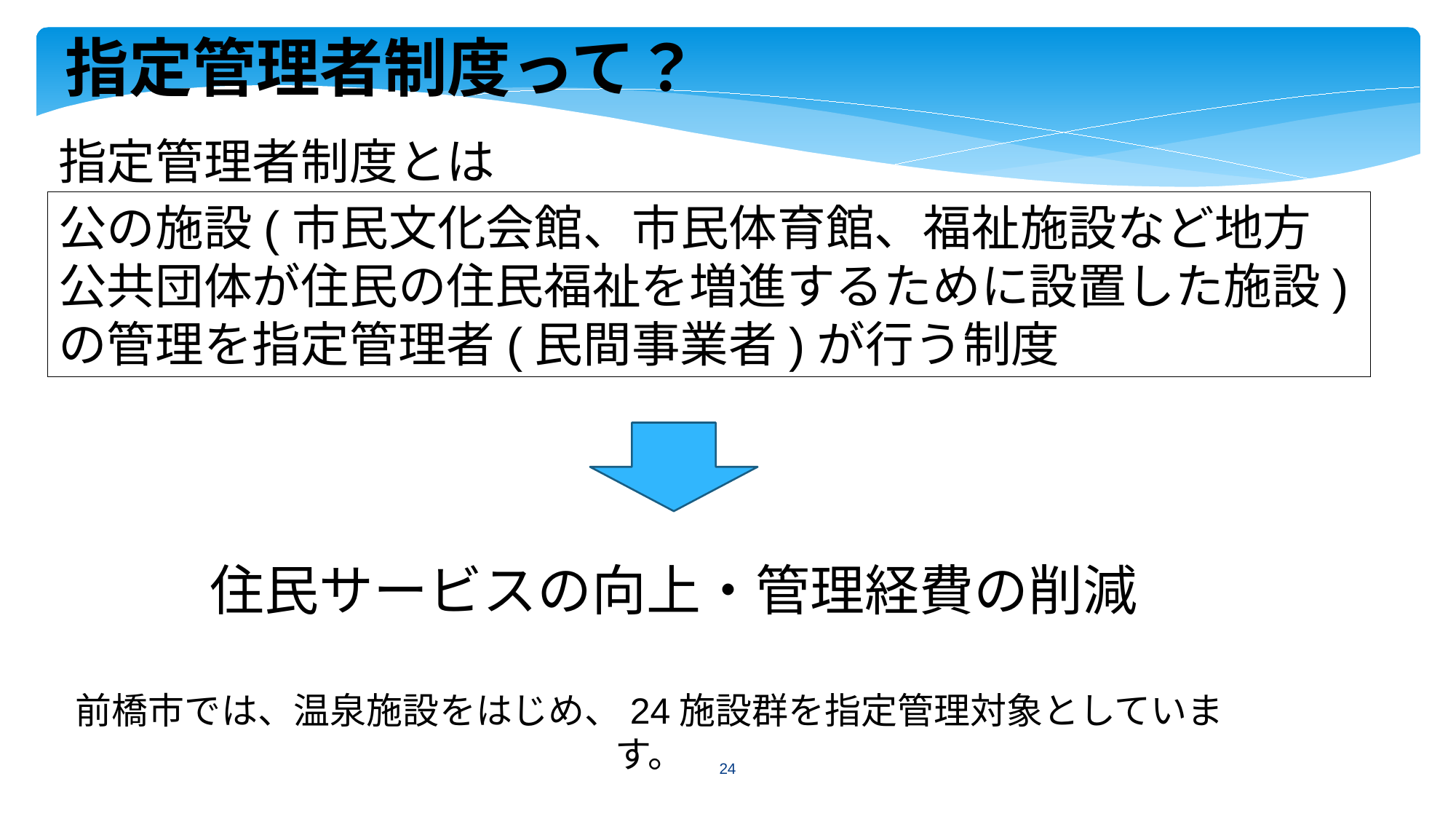

指定管理者制度って？
指定管理者制度とは
公の施設(市民文化会館、市民体育館、福祉施設など地方公共団体が住民の住民福祉を増進するために設置した施設)の管理を指定管理者(民間事業者)が行う制度

住民サービスの向上・管理経費の削減
前橋市では、温泉施設をはじめ、24施設群を指定管理対象としています。
24